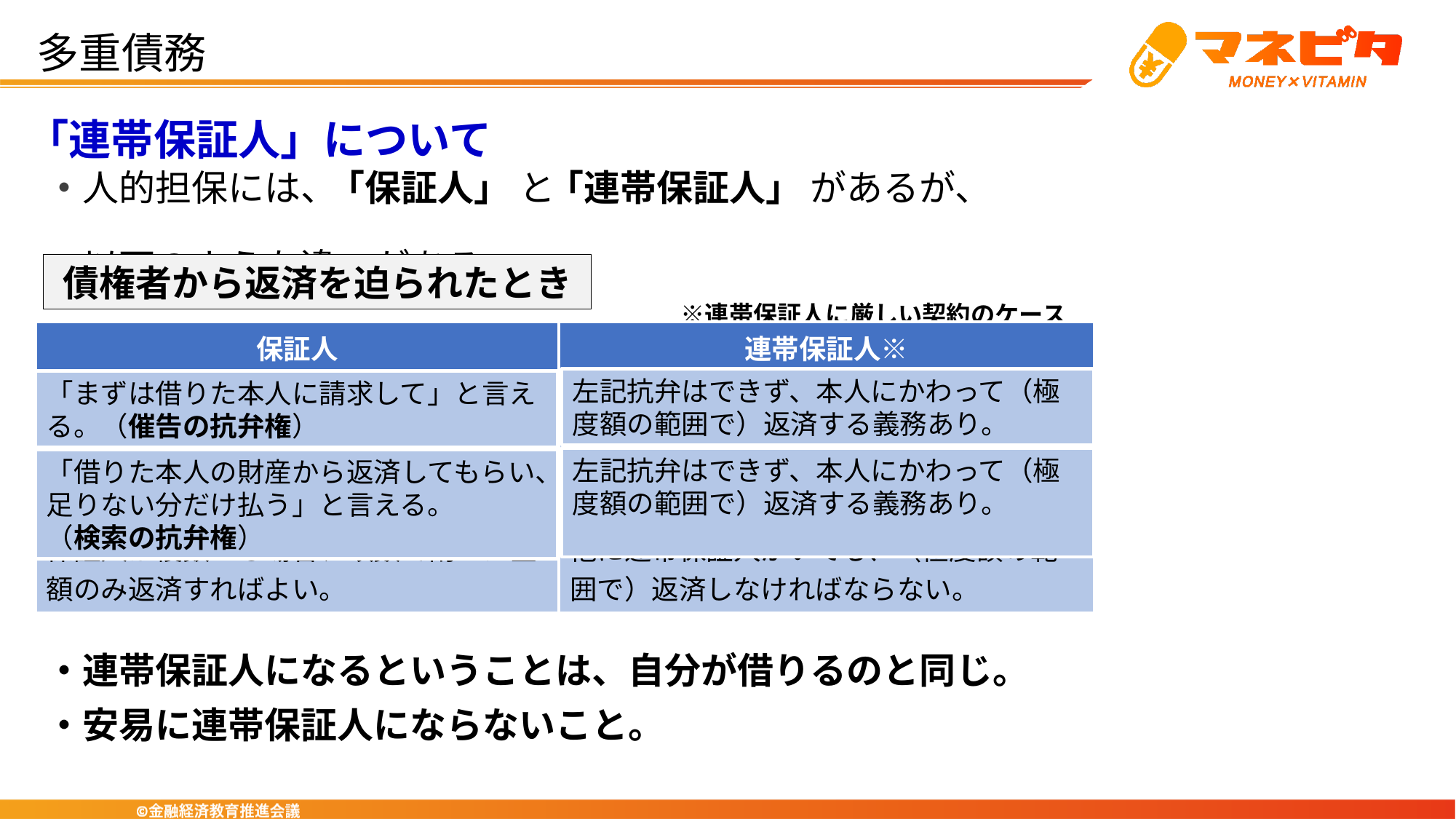

多重債務
「連帯保証人」について
・人的担保には、　　　　　と　　　　　　　があるが、
　以下のような違いがある。
　　　　　　　　　 　　　　　　　　　　　　　　　　　※連帯保証人に厳しい契約のケース

「連帯保証人」

「保証人」

債権者から返済を迫られたとき
| 保証人 | 連帯保証人※ |
| --- | --- |
|  |  |
|  |  |
| 保証人が複数いる場合、頭数で割った金額のみ返済すればよい。 | 他に連帯保証人がいても、（極度額の範囲で）返済しなければならない。 |
左記抗弁はできず、本人にかわって（極
度額の範囲で）返済する義務あり。
左記抗弁はできず、本人にかわって（極
度額の範囲で）返済する義務あり。
「まずは借りた本人に請求して」と言え
る。（催告の抗弁権）
「まずは借りた本人に請求して」と言え
る。（催告の抗弁権）
左記抗弁はできず、本人にかわって（極
度額の範囲で）返済する義務あり。

左記抗弁はできず、本人にかわって（極
度額の範囲で）返済する義務あり。
「借りた本人の財産から返済してもらい、足りない分だけ払う」と言える。
（検索の抗弁権）
「借りた本人の財産から返済してもらい、足りない分だけ払う」と言える。
（検索の抗弁権）
・連帯保証人になるということは、自分が借りるのと同じ。
・安易に連帯保証人にならないこと。